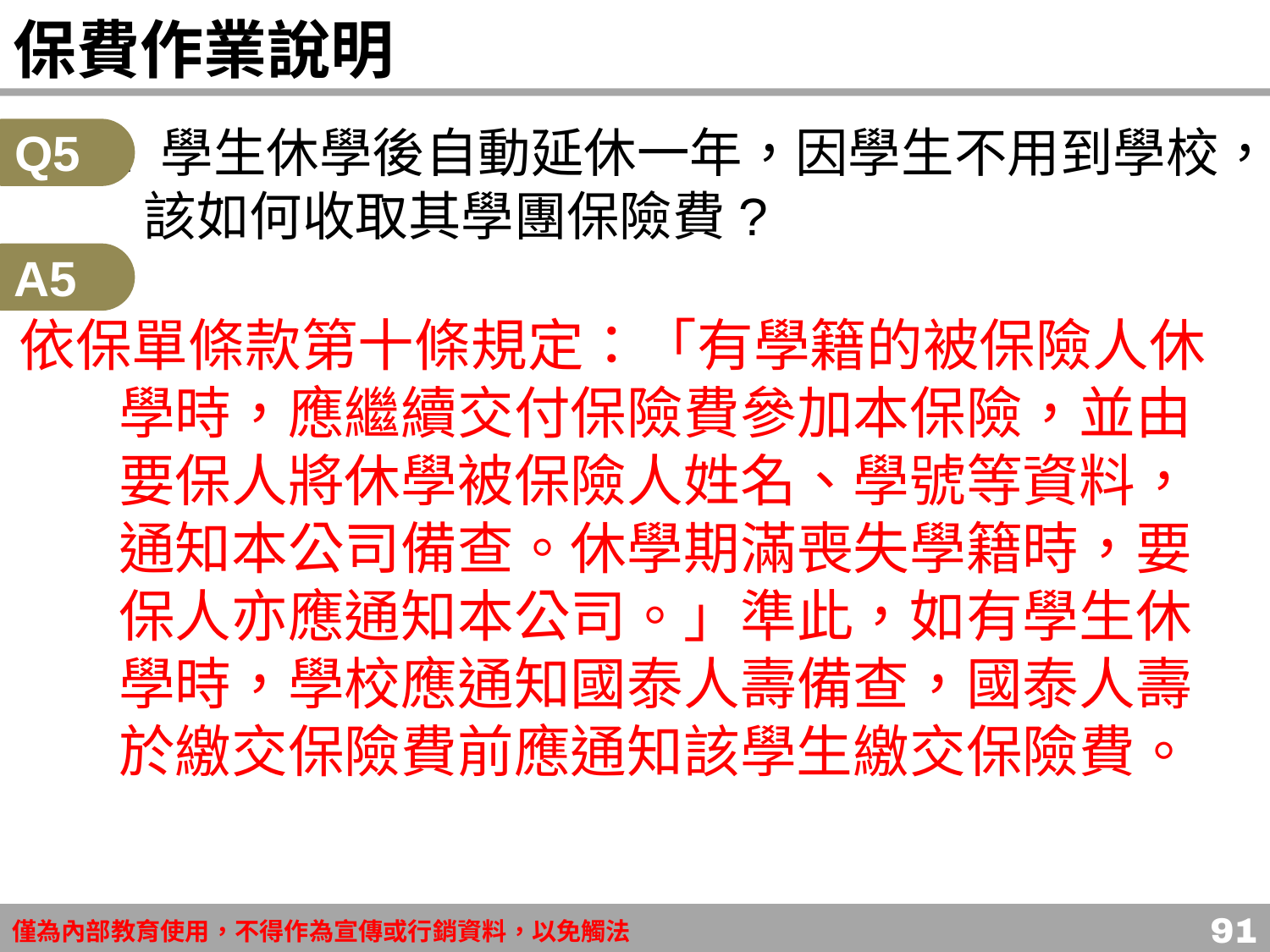

# 保費作業說明
   Q1 學生休學後自動延休一年，因學生不用到學校， 該如何收取其學團保險費?

依保單條款第十條規定：「有學籍的被保險人休學時，應繼續交付保險費參加本保險，並由要保人將休學被保險人姓名、學號等資料，通知本公司備查。休學期滿喪失學籍時，要保人亦應通知本公司。」準此，如有學生休學時，學校應通知國泰人壽備查，國泰人壽於繳交保險費前應通知該學生繳交保險費。

Q5

A5

91